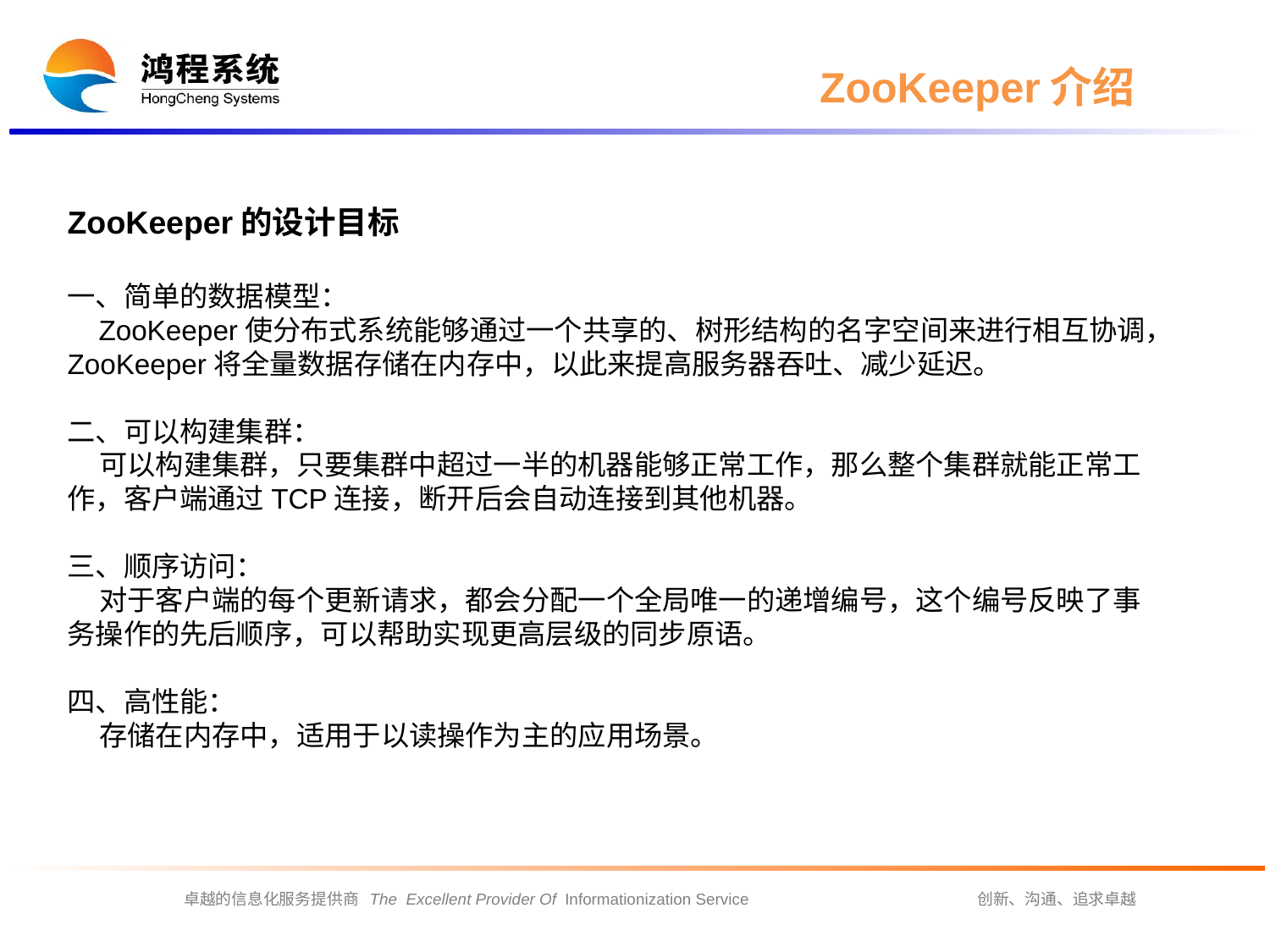

# ZooKeeper介绍
ZooKeeper的设计目标

一、简单的数据模型：
    ZooKeeper使分布式系统能够通过一个共享的、树形结构的名字空间来进行相互协调，ZooKeeper将全量数据存储在内存中，以此来提高服务器吞吐、减少延迟。

二、可以构建集群：
    可以构建集群，只要集群中超过一半的机器能够正常工作，那么整个集群就能正常工作，客户端通过TCP连接，断开后会自动连接到其他机器。

三、顺序访问：
    对于客户端的每个更新请求，都会分配一个全局唯一的递增编号，这个编号反映了事务操作的先后顺序，可以帮助实现更高层级的同步原语。

四、高性能：
    存储在内存中，适用于以读操作为主的应用场景。